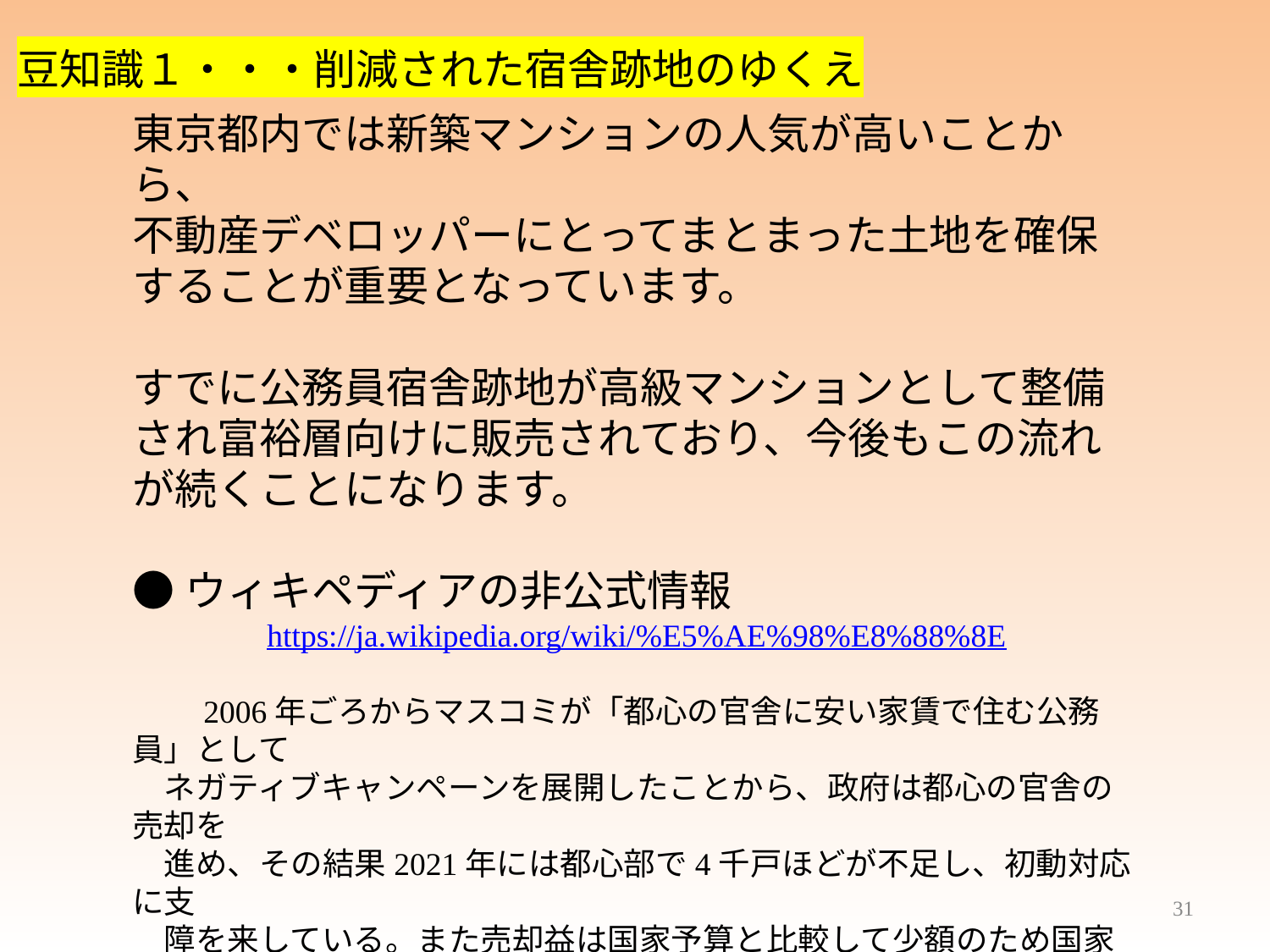

豆知識１・・・削減された宿舎跡地のゆくえ
東京都内では新築マンションの人気が高いことから、
不動産デベロッパーにとってまとまった土地を確保することが重要となっています。

すでに公務員宿舎跡地が高級マンションとして整備され富裕層向けに販売されており、今後もこの流れが続くことになります。

●ウィキペディアの非公式情報
　　　　https://ja.wikipedia.org/wiki/%E5%AE%98%E8%88%8E

　　2006年ごろからマスコミが「都心の官舎に安い家賃で住む公務員」として
　ネガティブキャンペーンを展開したことから、政府は都心の官舎の売却を
　進め、その結果2021年には都心部で4千戸ほどが不足し、初動対応に支
　障を来している。また売却益は国家予算と比較して少額のため国家財政には寄与せず、都心の一等地を得られる不動産業者しか利益がないという意見もある。

31